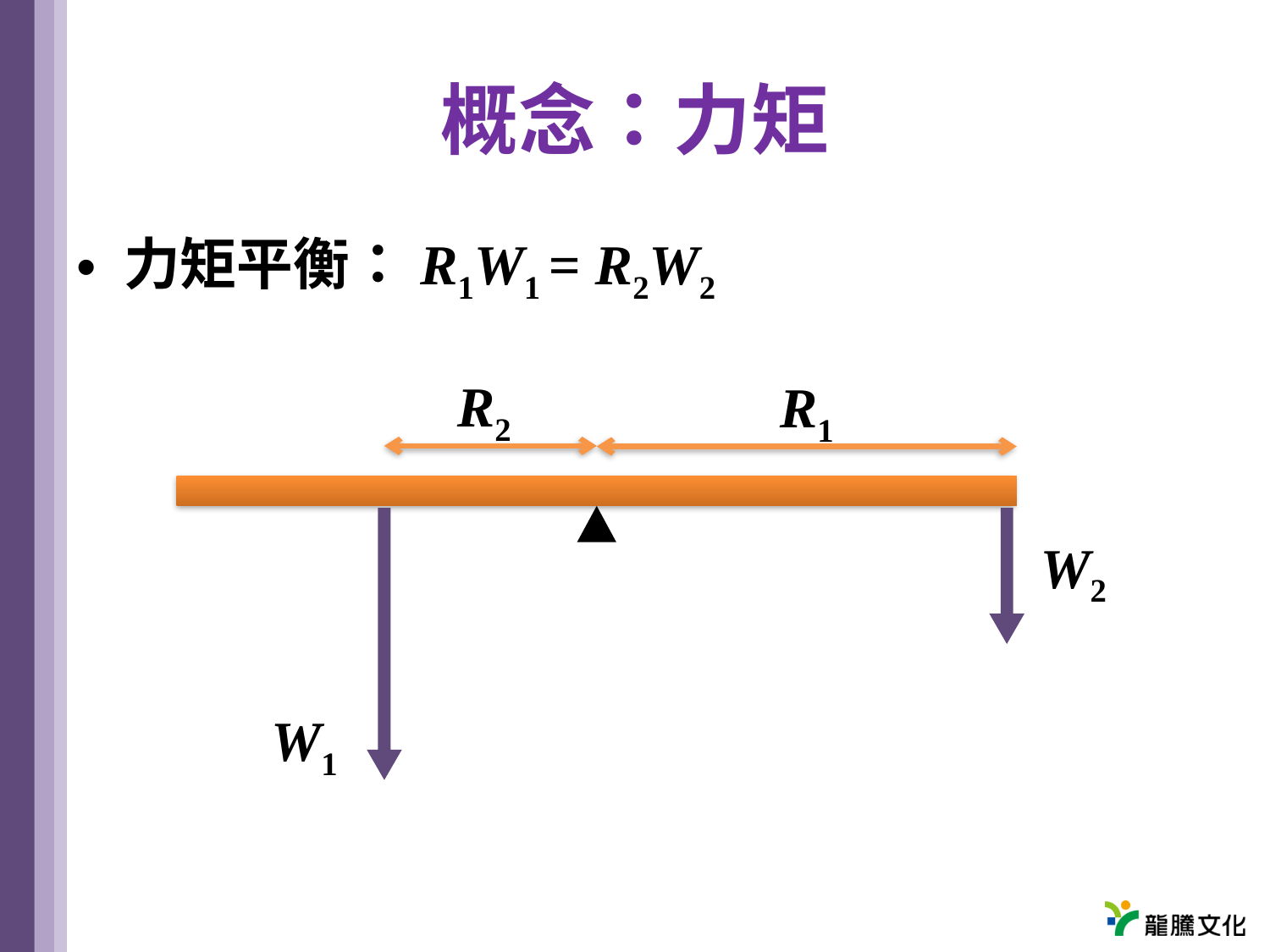

# 概念：力矩
力矩平衡：R1W1 = R2W2
R2
R1

W2
W1